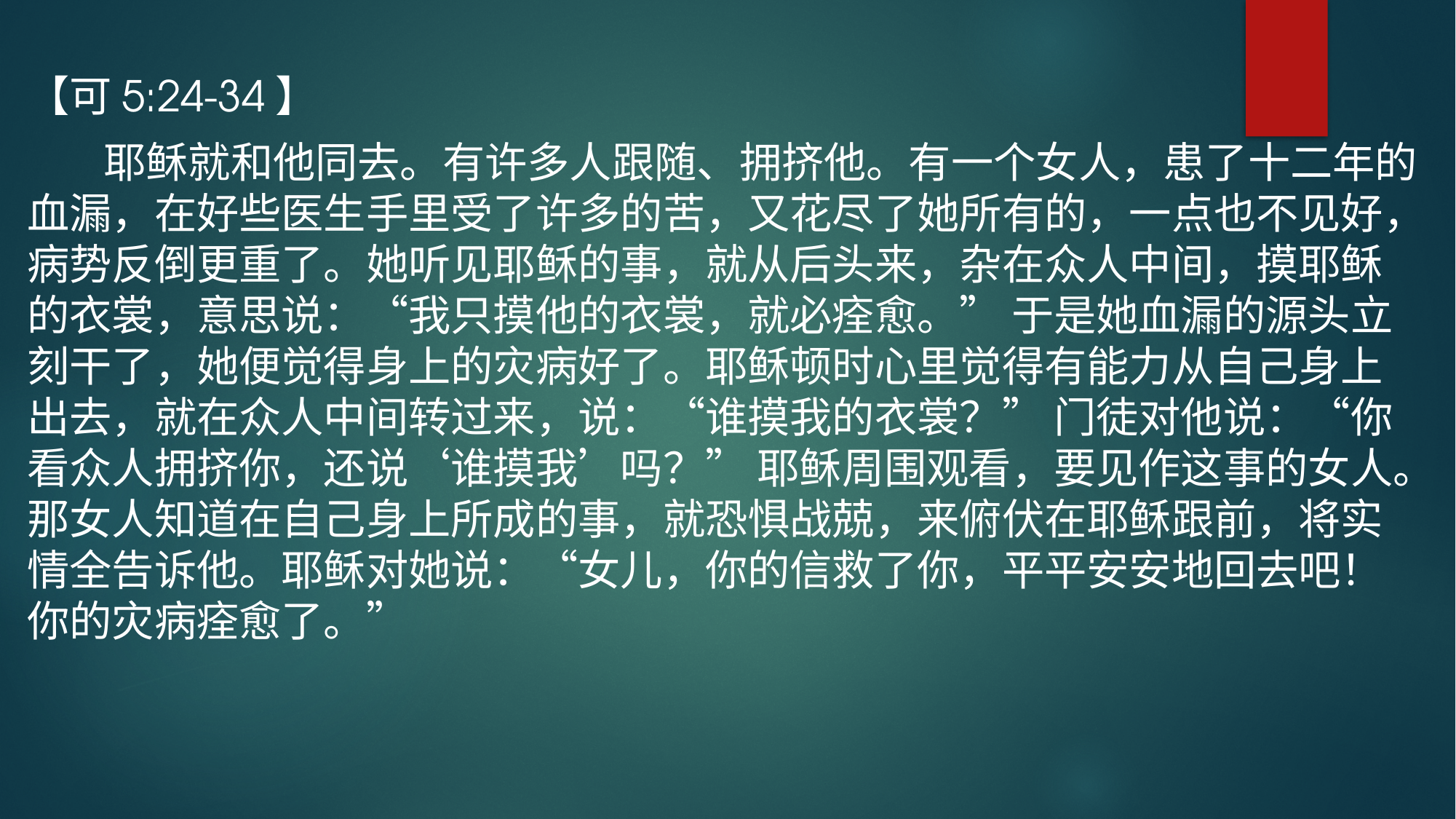

【可5:24-34】
       耶稣就和他同去。有许多人跟随、拥挤他。有一个女人，患了十二年的血漏，在好些医生手里受了许多的苦，又花尽了她所有的，一点也不见好，病势反倒更重了。她听见耶稣的事，就从后头来，杂在众人中间，摸耶稣的衣裳，意思说：“我只摸他的衣裳，就必痊愈。” 于是她血漏的源头立刻干了，她便觉得身上的灾病好了。耶稣顿时心里觉得有能力从自己身上出去，就在众人中间转过来，说：“谁摸我的衣裳？” 门徒对他说：“你看众人拥挤你，还说‘谁摸我’吗？” 耶稣周围观看，要见作这事的女人。那女人知道在自己身上所成的事，就恐惧战兢，来俯伏在耶稣跟前，将实情全告诉他。耶稣对她说：“女儿，你的信救了你，平平安安地回去吧！你的灾病痊愈了。”